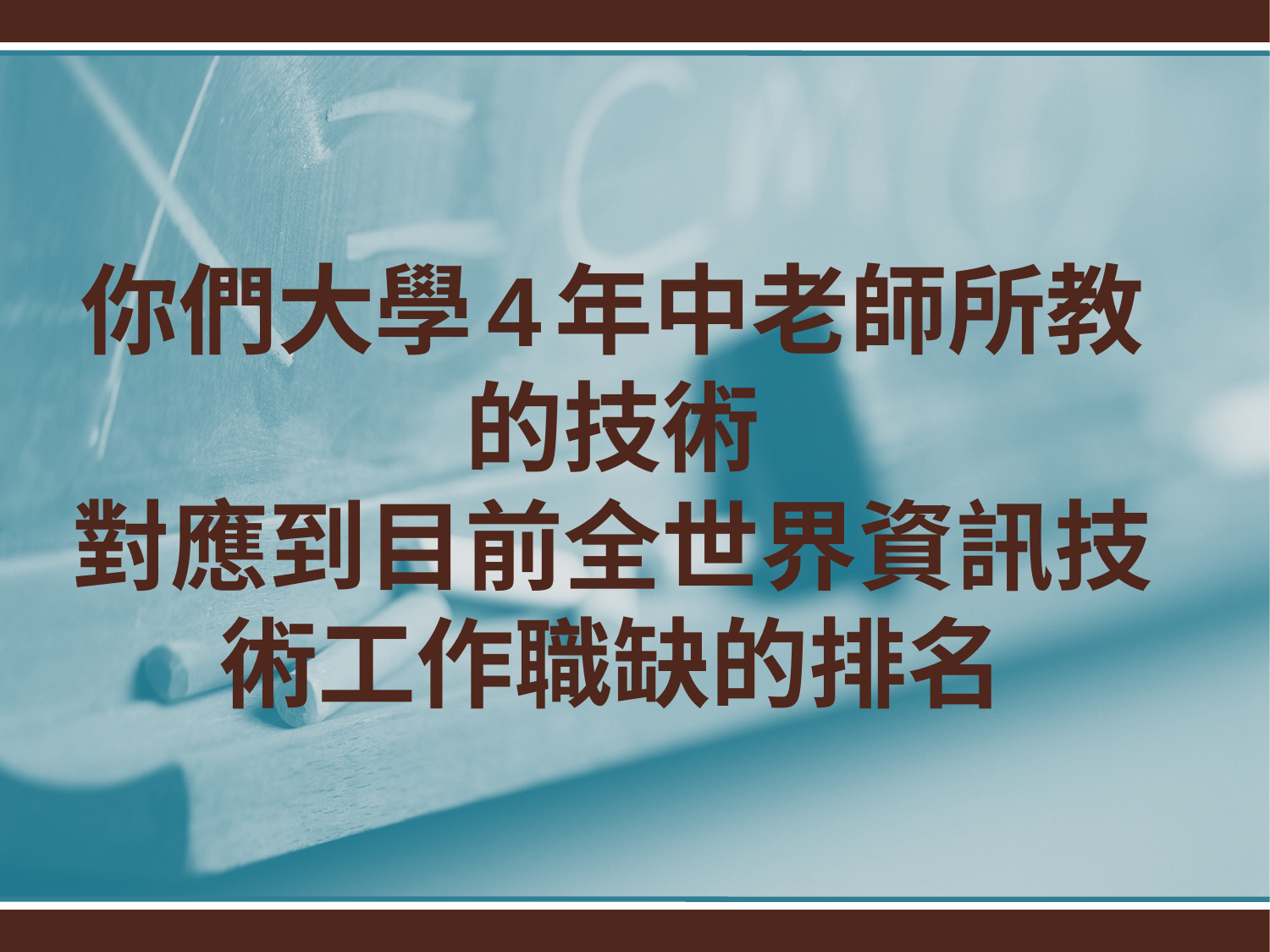

你們大學4年中老師所教的技術
對應到目前全世界資訊技術工作職缺的排名